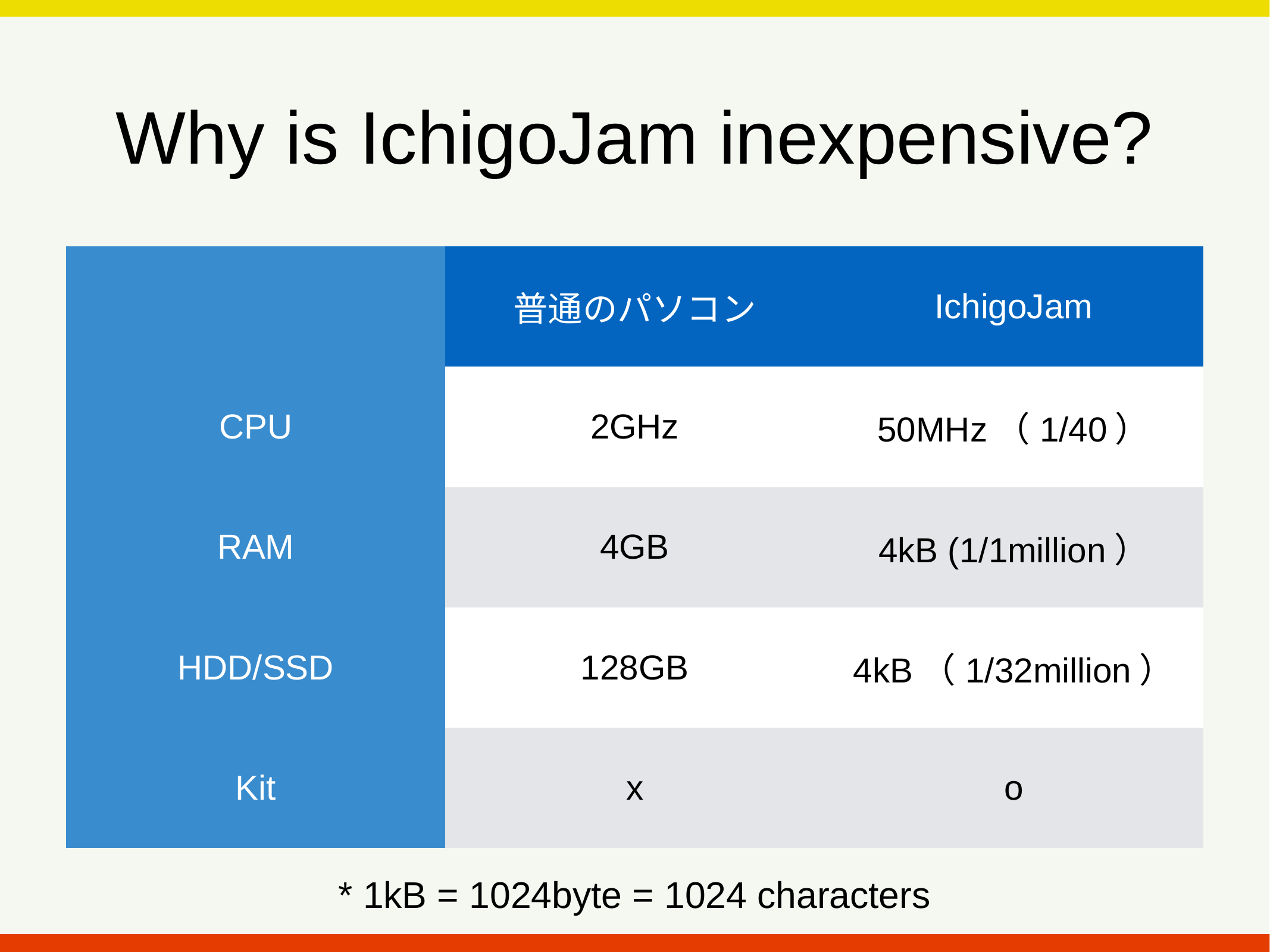

Why is IchigoJam inexpensive?
|  | 普通のパソコン | IchigoJam |
| --- | --- | --- |
| CPU | 2GHz | 50MHz（1/40） |
| RAM | 4GB | 4kB (1/1million） |
| HDD/SSD | 128GB | 4kB（1/32million） |
| Kit | x | o |
* 1kB = 1024byte = 1024 characters